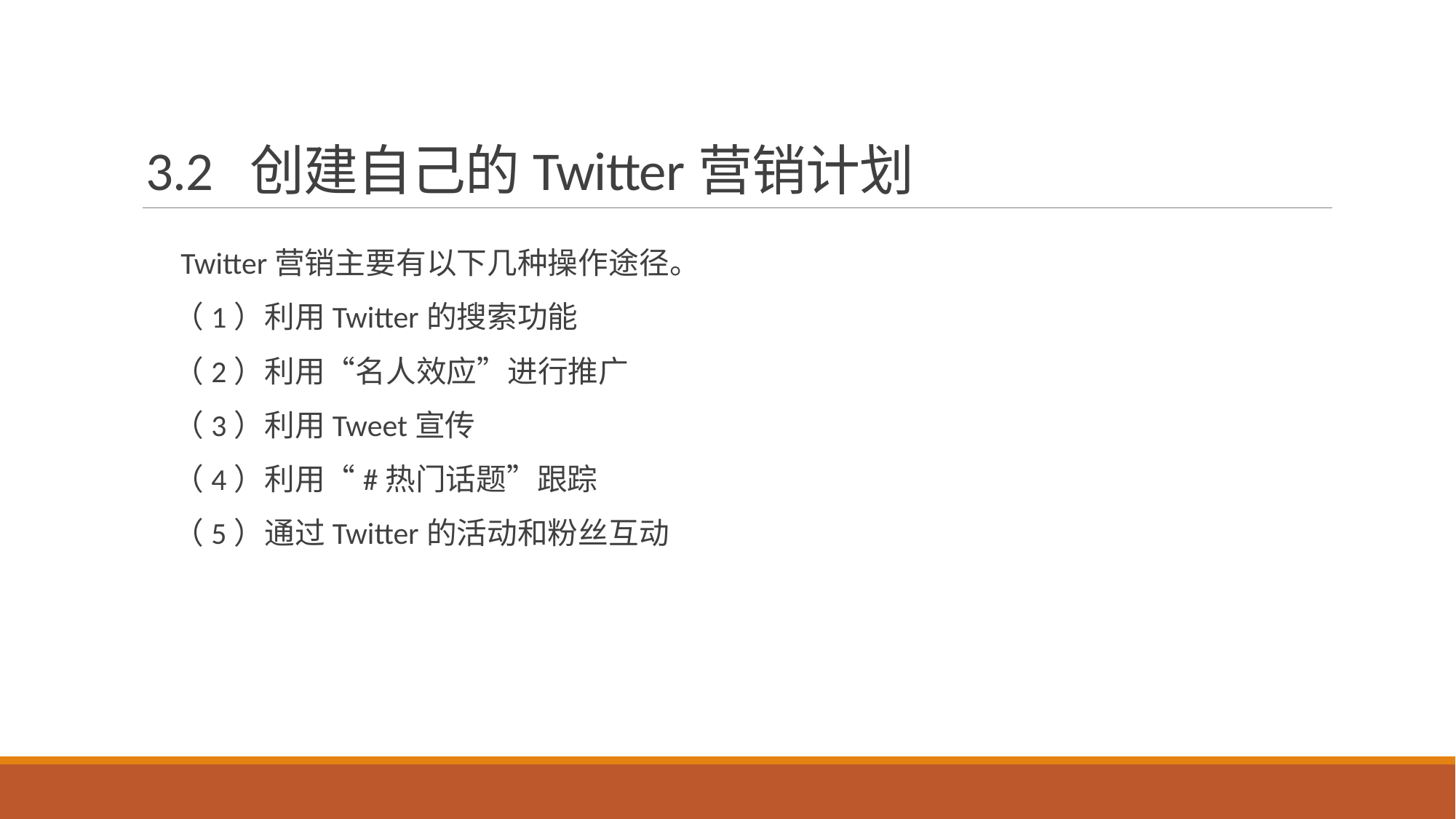

# 3.2  创建自己的Twitter营销计划
 Twitter营销主要有以下几种操作途径。
（1）利用Twitter的搜索功能
（2）利用“名人效应”进行推广
（3）利用Tweet宣传
（4）利用“#热门话题”跟踪
（5）通过Twitter的活动和粉丝互动